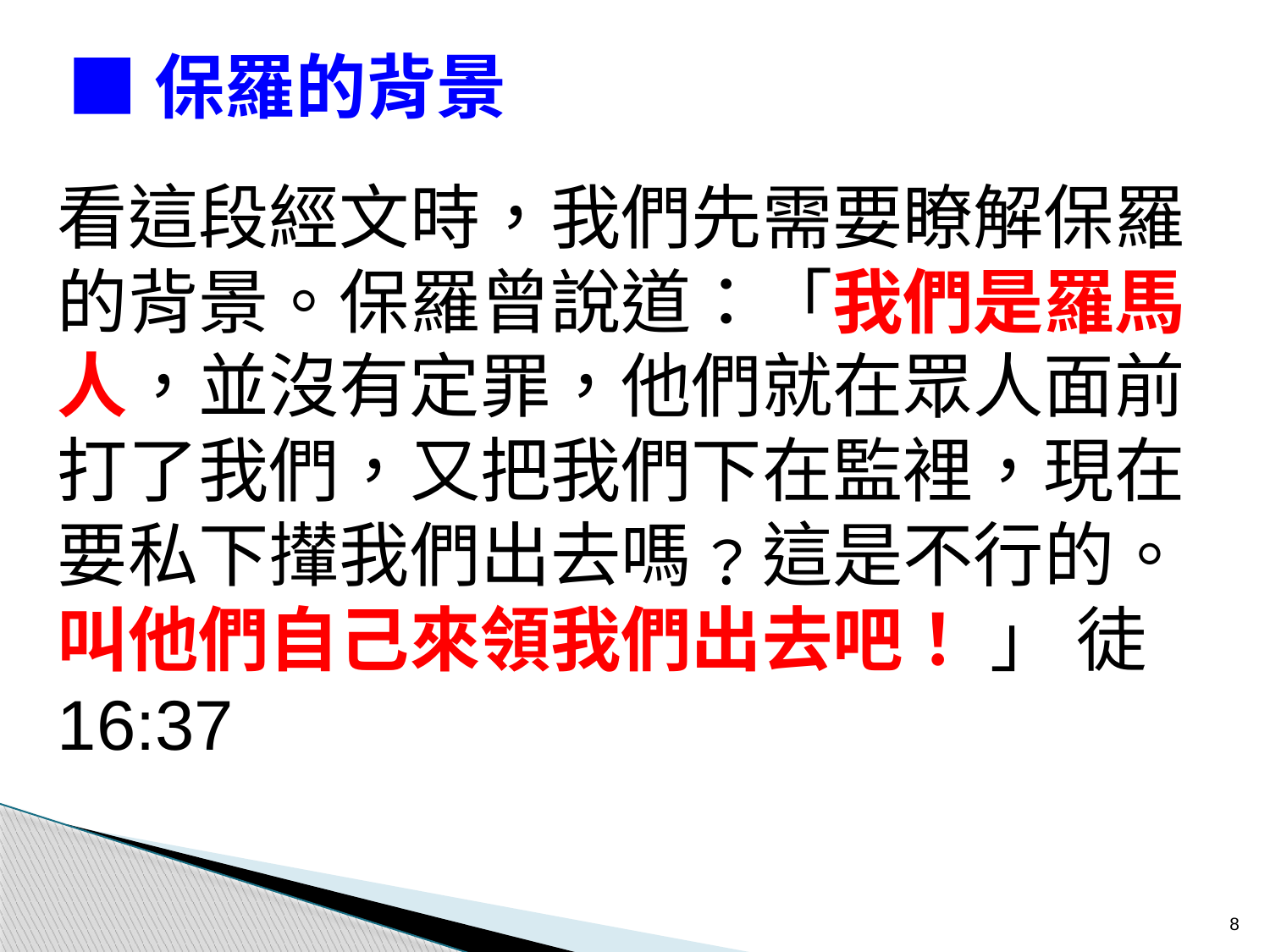

■保羅的背景
看這段經文時，我們先需要瞭解保羅的背景。保羅曾說道：「我們是羅馬人，並沒有定罪，他們就在眾人面前打了我們，又把我們下在監裡，現在要私下攆我們出去嗎﹖這是不行的。叫他們自己來領我們出去吧！ 」 徒16:37
8